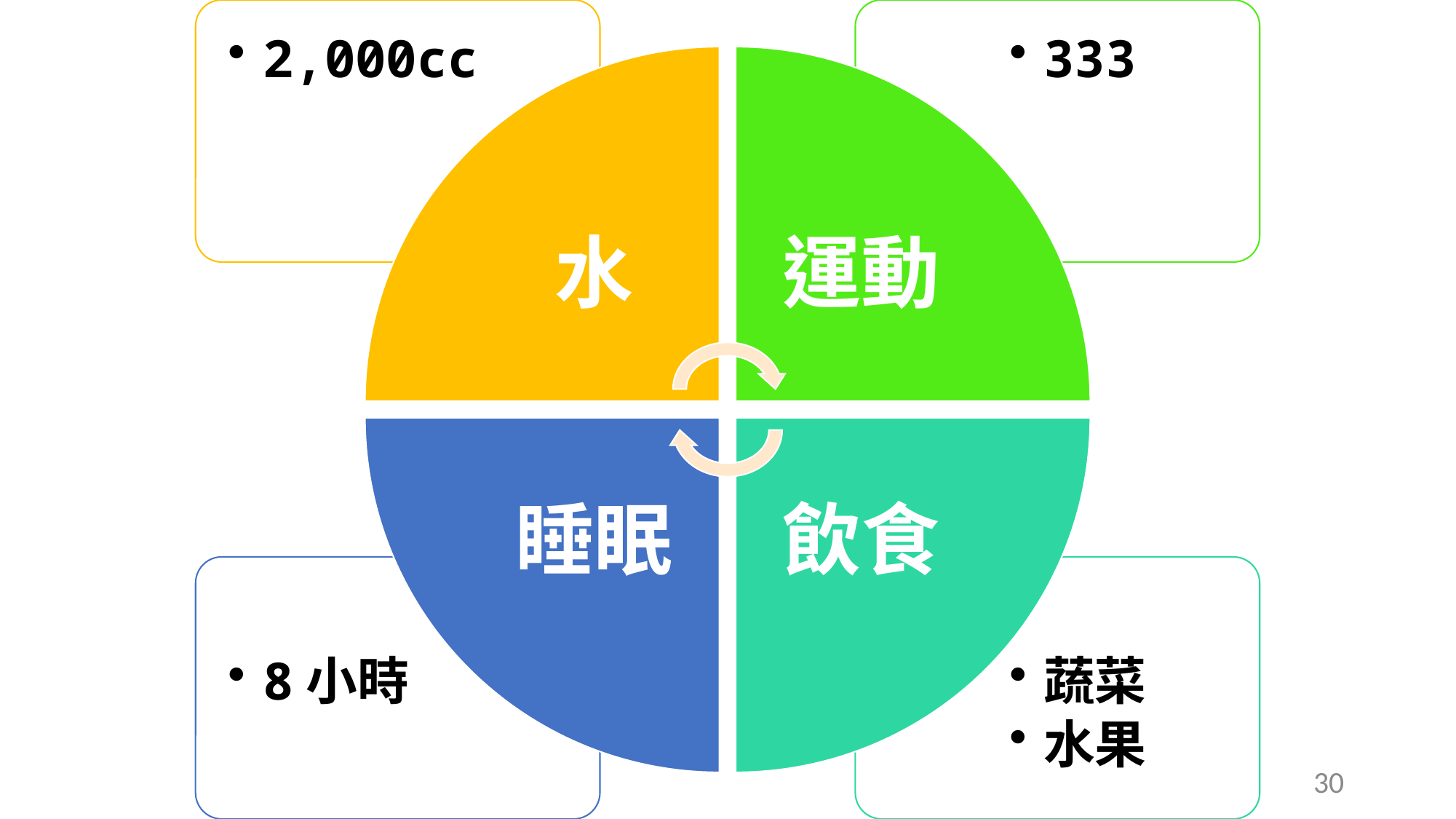

蔬菜
水果
8小時
333
2,000cc
水
運動
飲食
睡眠
30